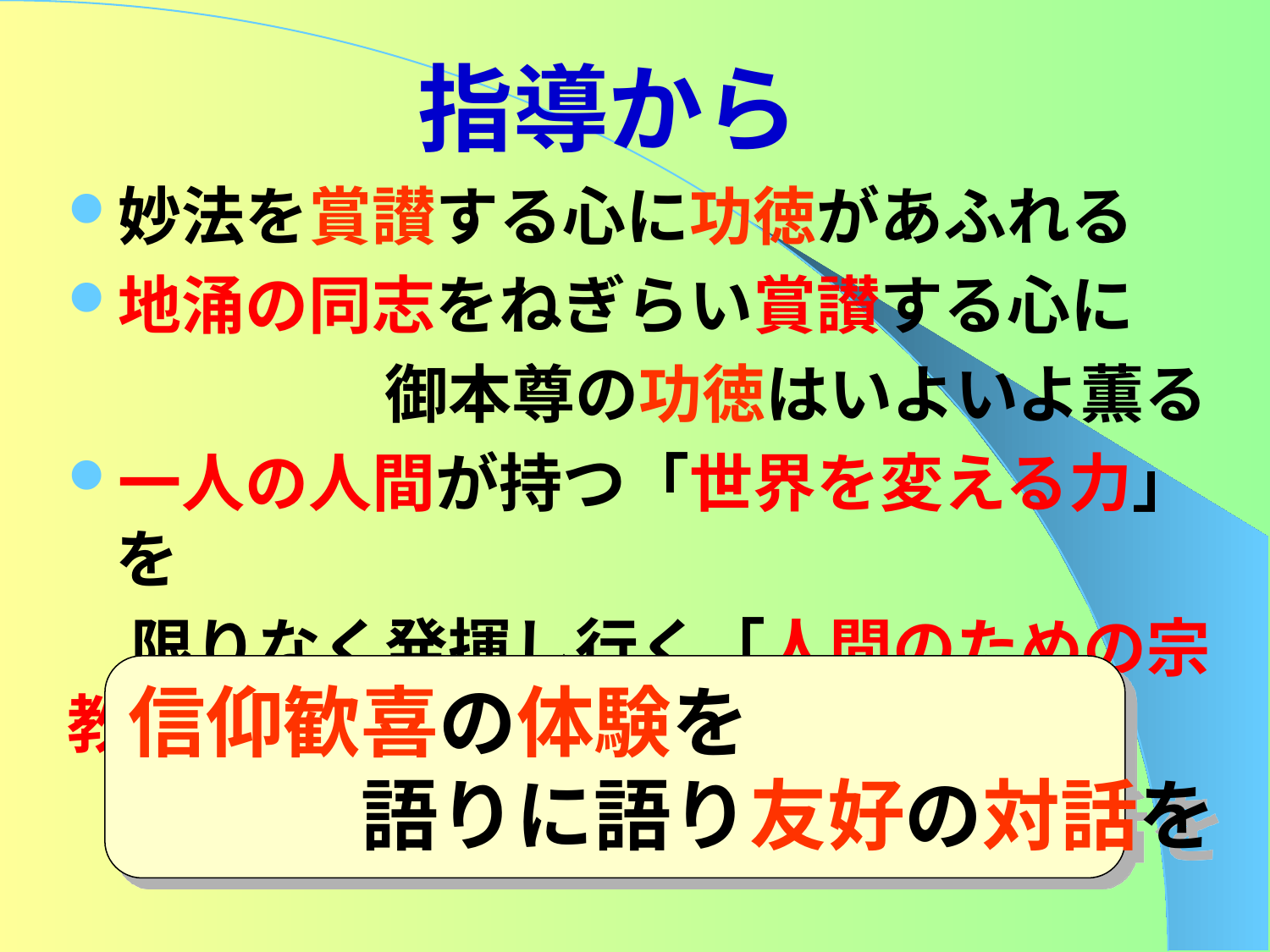

# 指導から
妙法を賞讃する心に功徳があふれる
地涌の同志をねぎらい賞讃する心に
　　　　　御本尊の功徳はいよいよ薫る
一人の人間が持つ「世界を変える力」を
　限りなく発揮し行く「人間のための宗教」
信仰歓喜の体験を
　　　語りに語り友好の対話を